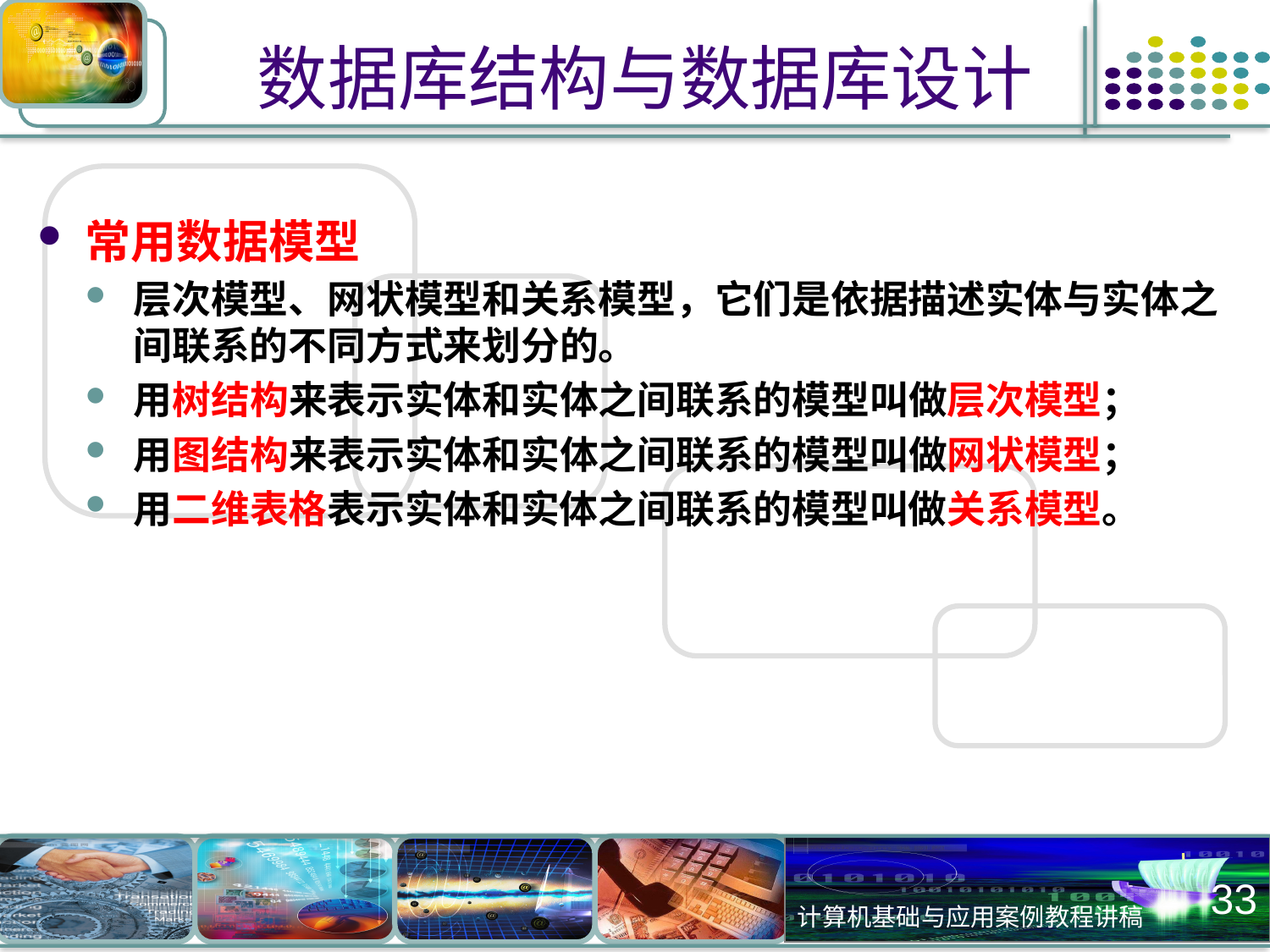

# 数据库结构与数据库设计
常用数据模型
层次模型、网状模型和关系模型，它们是依据描述实体与实体之间联系的不同方式来划分的。
用树结构来表示实体和实体之间联系的模型叫做层次模型；
用图结构来表示实体和实体之间联系的模型叫做网状模型；
用二维表格表示实体和实体之间联系的模型叫做关系模型。
33